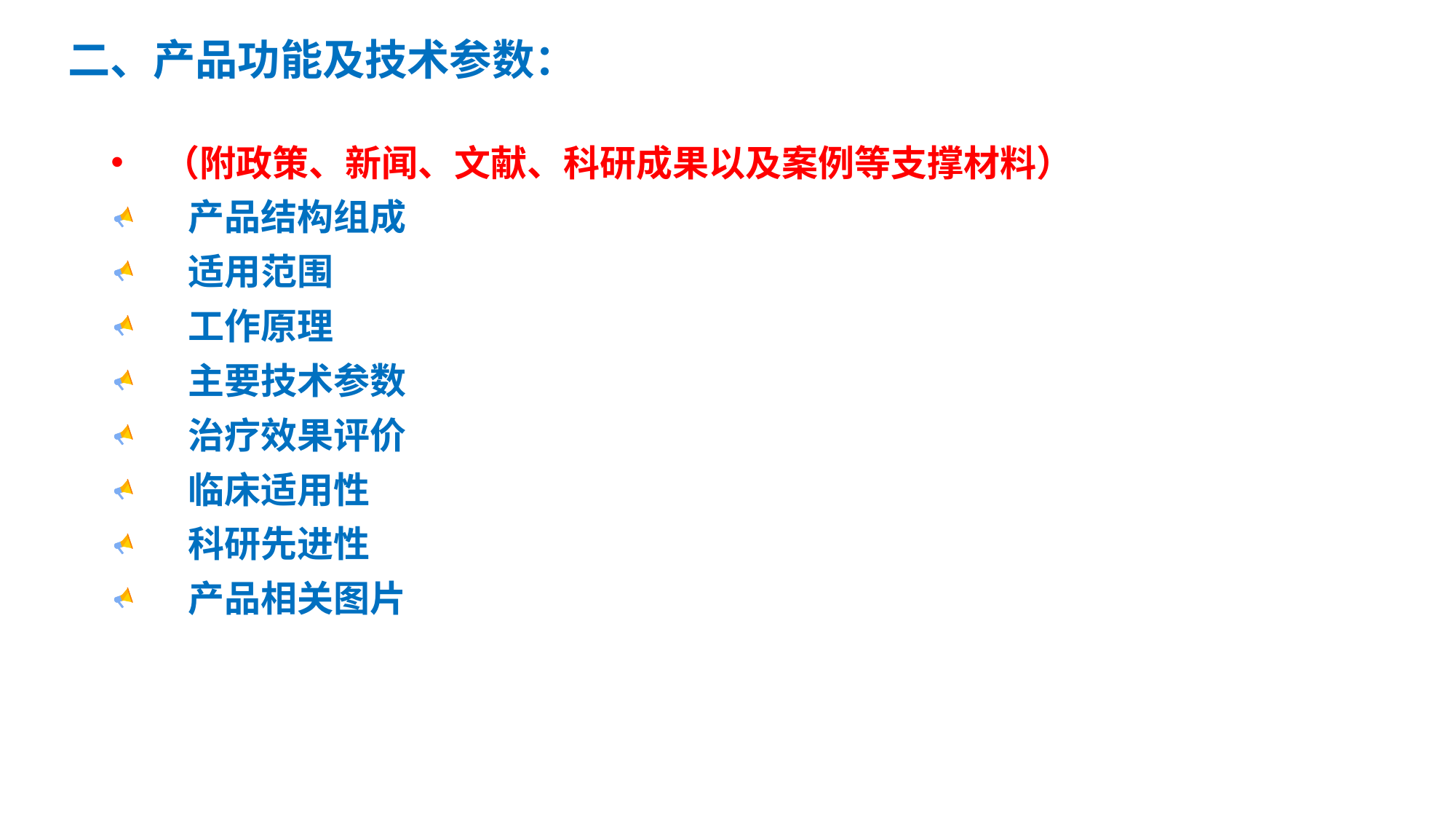

# 二、产品功能及技术参数：
  （附政策、新闻、文献、科研成果以及案例等支撑材料）
     产品结构组成
     适用范围
     工作原理
     主要技术参数
     治疗效果评价
     临床适用性
     科研先进性
     产品相关图片